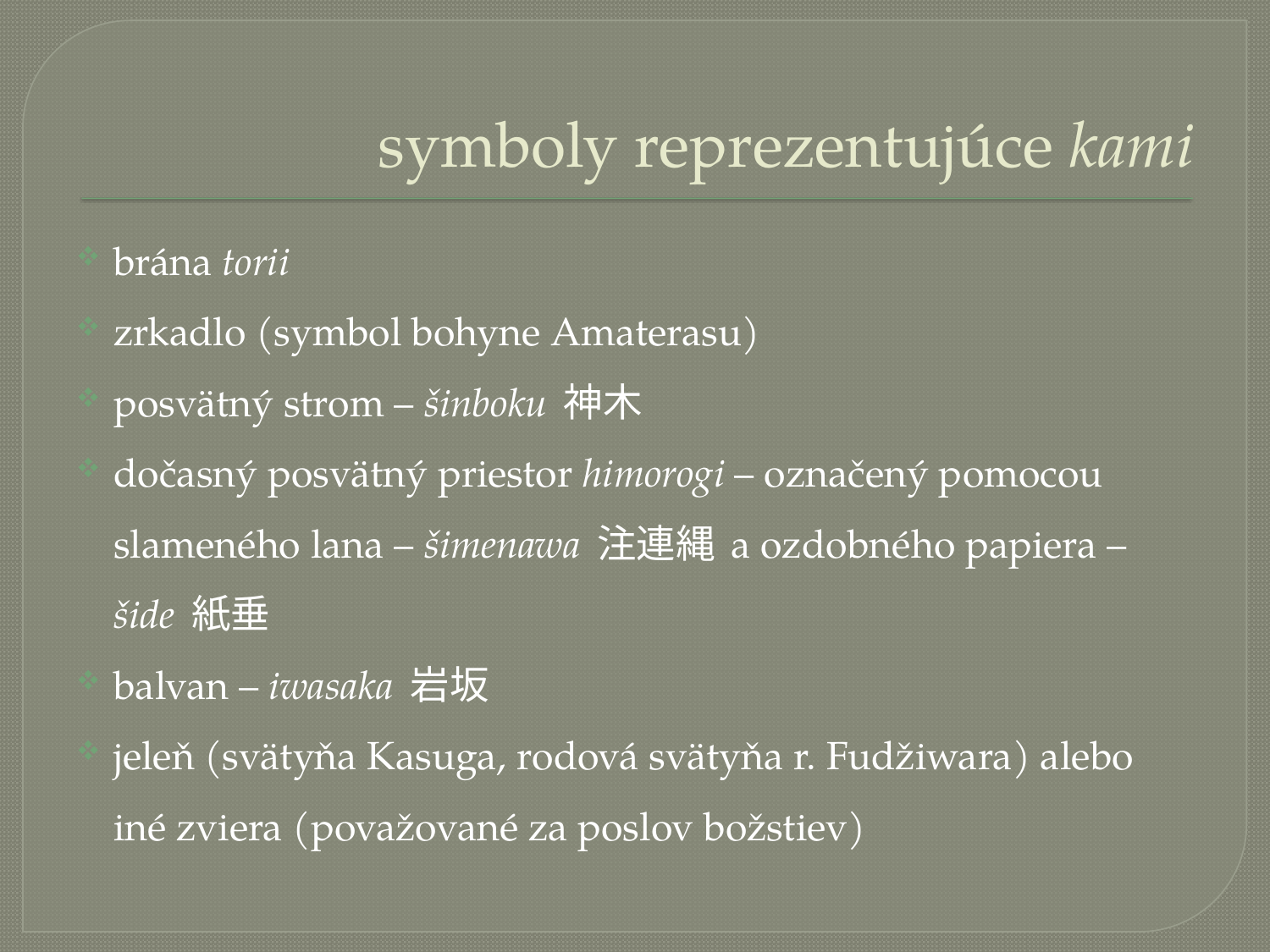

# symboly reprezentujúce kami
brána torii
zrkadlo (symbol bohyne Amaterasu)
posvätný strom – šinboku 神木
dočasný posvätný priestor himorogi – označený pomocou slameného lana – šimenawa 注連縄 a ozdobného papiera – šide 紙垂
balvan – iwasaka 岩坂
jeleň (svätyňa Kasuga, rodová svätyňa r. Fudžiwara) alebo iné zviera (považované za poslov božstiev)